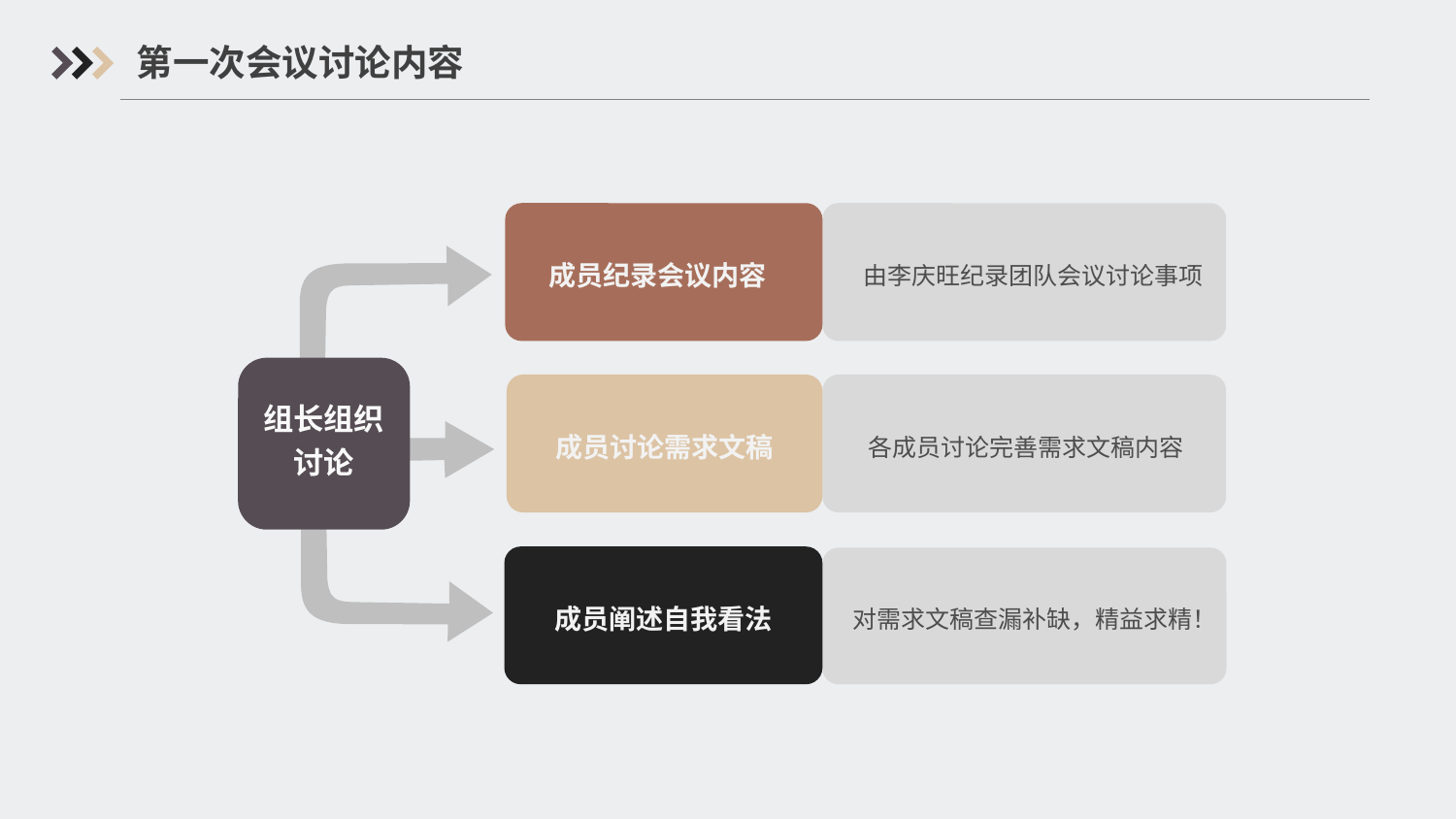

第一次会议讨论内容

   成员纪录会议内容
   由李庆旺纪录团队会议讨论事项

组长组织讨论
成员讨论需求文稿
    各成员讨论完善需求文稿内容

成员阐述自我看法
 对需求文稿查漏补缺，精益求精！